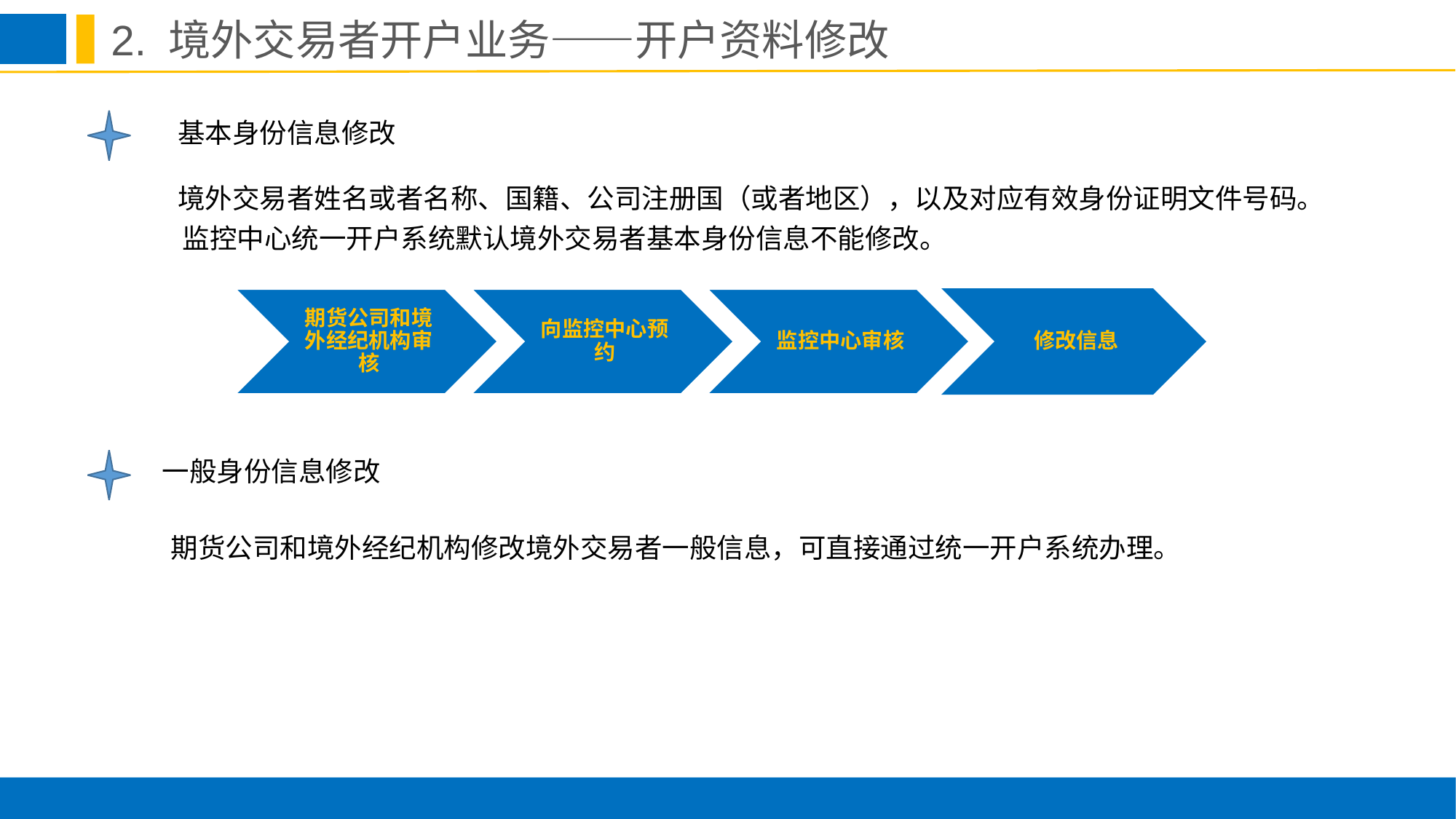

2. 境外交易者开户业务——开户资料修改

基本身份信息修改

境外交易者姓名或者名称、国籍、公司注册国（或者地区），以及对应有效身份证明文件号码。
 监控中心统一开户系统默认境外交易者基本身份信息不能修改。
期货公司和境外经纪机构审核
向监控中心预约
监控中心审核
修改信息
一般身份信息修改

期货公司和境外经纪机构修改境外交易者一般信息，可直接通过统一开户系统办理。